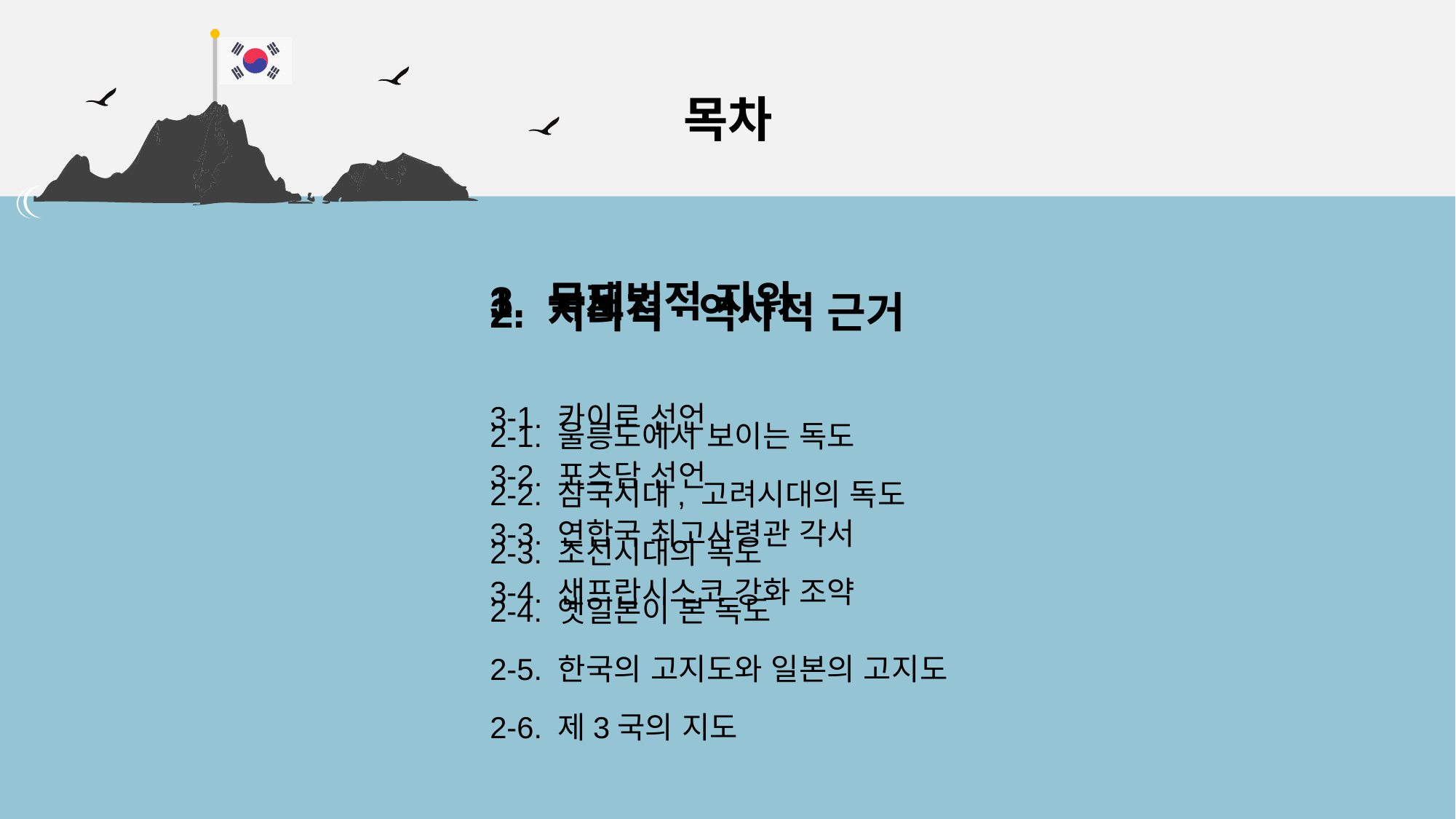

목차

2. 지리적·역사적 근거

2-1. 울릉도에서 보이는 독도
2-2. 삼국시대, 고려시대의 독도
2-3. 조선시대의 독도
2-4. 옛일본이 본 독도
2-5. 한국의 고지도와 일본의 고지도
2-6. 제3국의 지도
3. 국제법적 지위

3-1. 카이로 선언
3-2. 포츠담 선언
3-3. 연합국 최고사령관 각서
3-4. 샌프란시스코 강화 조약

1. 독도